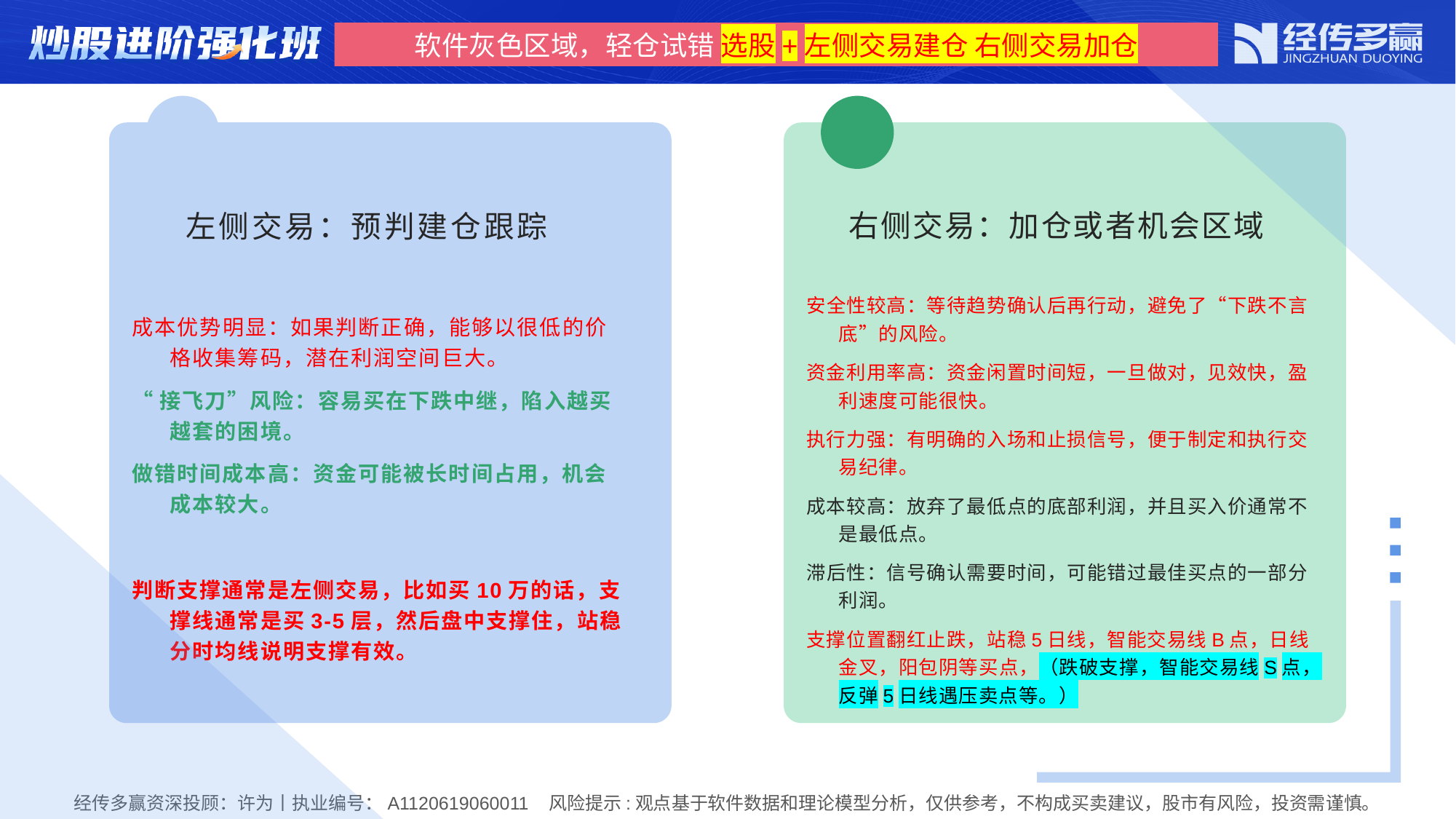

软件灰色区域，轻仓试错 选股+左侧交易建仓 右侧交易加仓

右侧交易：加仓或者机会区域
左侧交易：预判建仓跟踪
安全性较高：等待趋势确认后再行动，避免了“下跌不言底”的风险。
资金利用率高：资金闲置时间短，一旦做对，见效快，盈利速度可能很快。
执行力强：有明确的入场和止损信号，便于制定和执行交易纪律。
成本较高：放弃了最低点的底部利润，并且买入价通常不是最低点。
滞后性：信号确认需要时间，可能错过最佳买点的一部分利润。
支撑位置翻红止跌，站稳5日线，智能交易线B点，日线金叉，阳包阴等买点，（跌破支撑，智能交易线S点，反弹5日线遇压卖点等。）
成本优势明显：如果判断正确，能够以很低的价格收集筹码，潜在利润空间巨大。
“接飞刀”风险：容易买在下跌中继，陷入越买越套的困境。
做错时间成本高：资金可能被长时间占用，机会成本较大。

判断支撑通常是左侧交易，比如买10万的话，支撑线通常是买3-5层，然后盘中支撑住，站稳分时均线说明支撑有效。